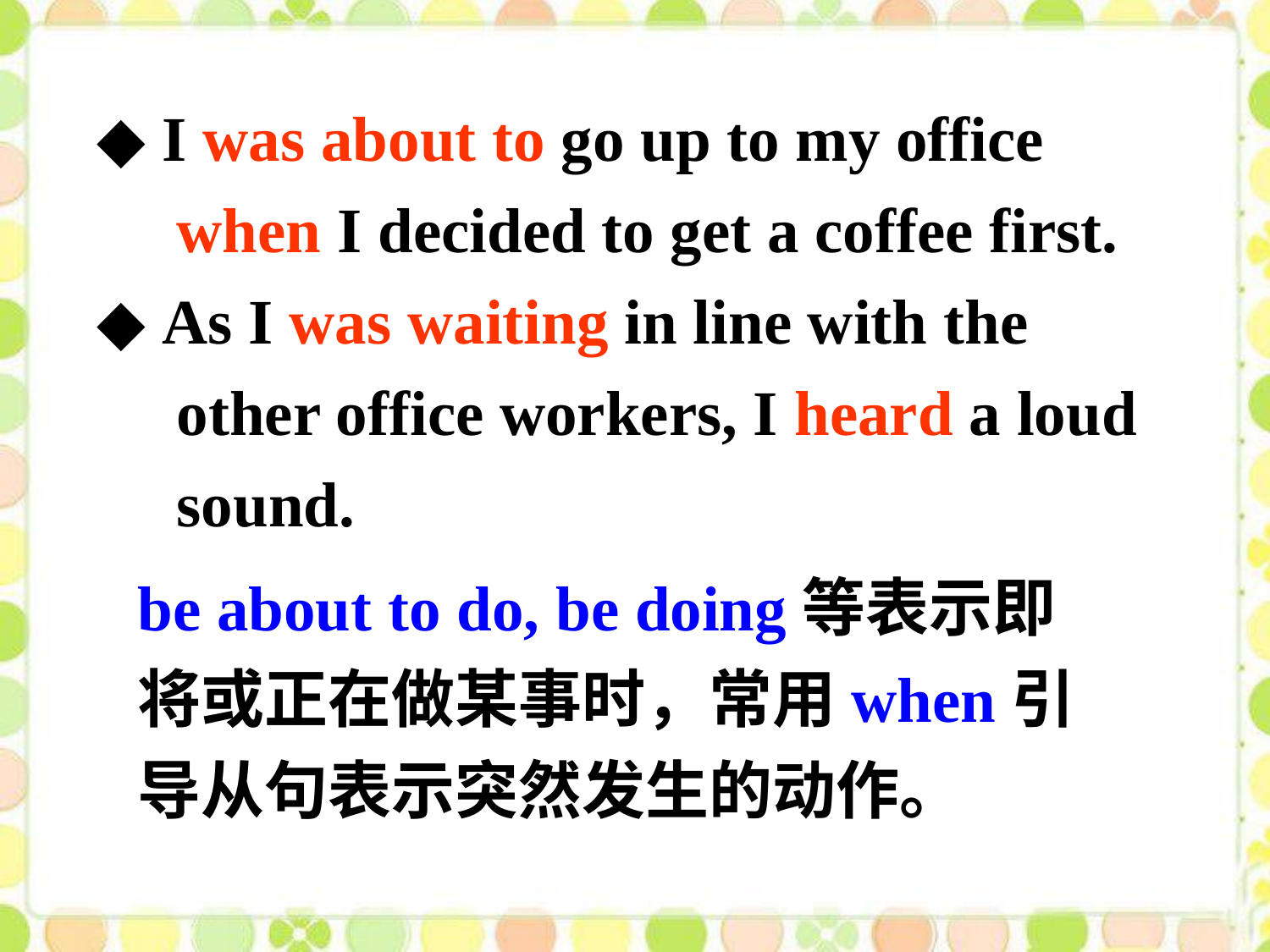

◆ I was about to go up to my office
     when I decided to get a coffee first.
◆ As I was waiting in line with the
     other office workers, I heard a loud
     sound.
be about to do, be doing等表示即将或正在做某事时，常用when引导从句表示突然发生的动作。